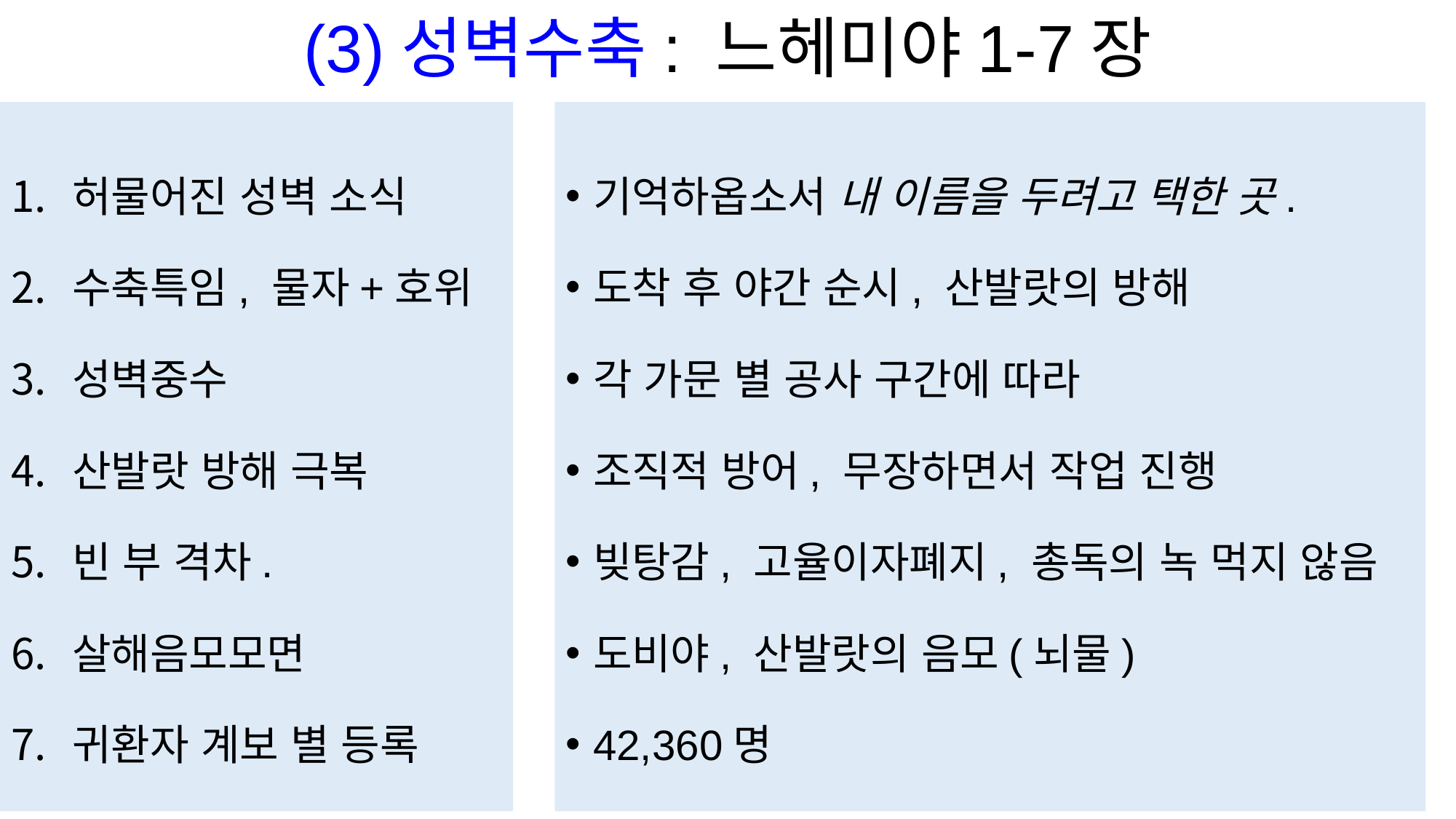

# (3)성벽수축: 느헤미야1-7장
허물어진 성벽 소식
수축특임, 물자+호위
성벽중수
산발랏 방해 극복
빈 부 격차.
살해음모모면
귀환자 계보 별 등록
기억하옵소서 내 이름을 두려고 택한 곳.
도착 후 야간 순시, 산발랏의 방해
각 가문 별 공사 구간에 따라
조직적 방어, 무장하면서 작업 진행
빚탕감, 고율이자폐지, 총독의 녹 먹지 않음
도비야, 산발랏의 음모(뇌물)
42,360명